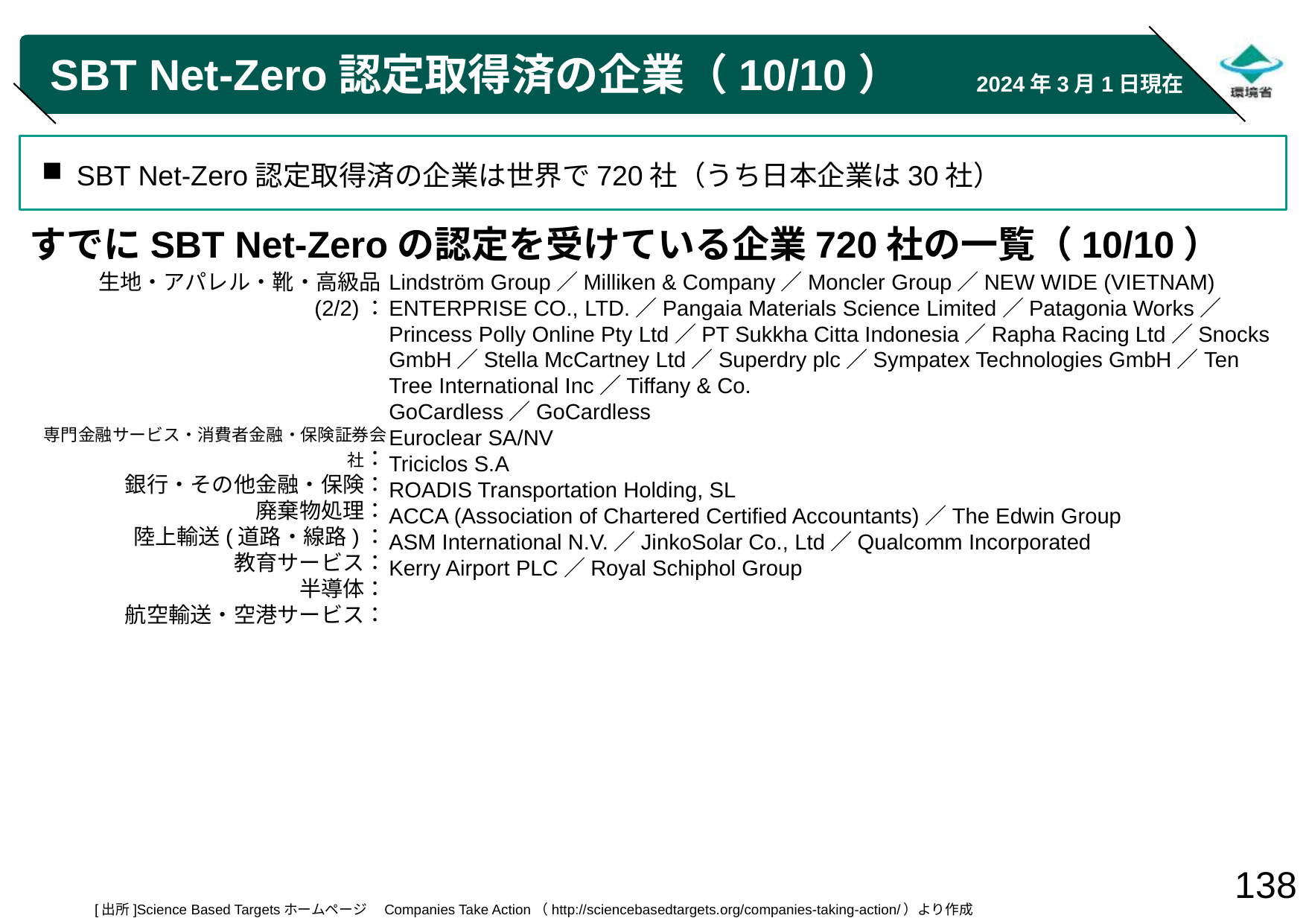

# SBT Net-Zero認定取得済の企業（10/10）
2024年3月1日現在
SBT Net-Zero認定取得済の企業は世界で720社（うち日本企業は30社）
すでにSBT Net-Zeroの認定を受けている企業720社の一覧（10/10）
生地・アパレル・靴・高級品(2/2)：

専門金融サービス・消費者金融・保険証券会社：
銀行・その他金融・保険：
廃棄物処理：
陸上輸送(道路・線路)：
教育サービス：
半導体：
航空輸送・空港サービス：
Lindström Group／Milliken & Company／Moncler Group／NEW WIDE (VIETNAM) ENTERPRISE CO., LTD.／Pangaia Materials Science Limited／Patagonia Works／Princess Polly Online Pty Ltd／PT Sukkha Citta Indonesia／Rapha Racing Ltd／Snocks GmbH／Stella McCartney Ltd／Superdry plc／Sympatex Technologies GmbH／Ten Tree International Inc／Tiffany & Co.
GoCardless／GoCardless
Euroclear SA/NV
Triciclos S.A
ROADIS Transportation Holding, SL
ACCA (Association of Chartered Certified Accountants)／The Edwin Group
ASM International N.V.／JinkoSolar Co., Ltd／Qualcomm Incorporated
Kerry Airport PLC／Royal Schiphol Group
[出所]Science Based Targetsホームページ　Companies Take Action（http://sciencebasedtargets.org/companies-taking-action/）より作成